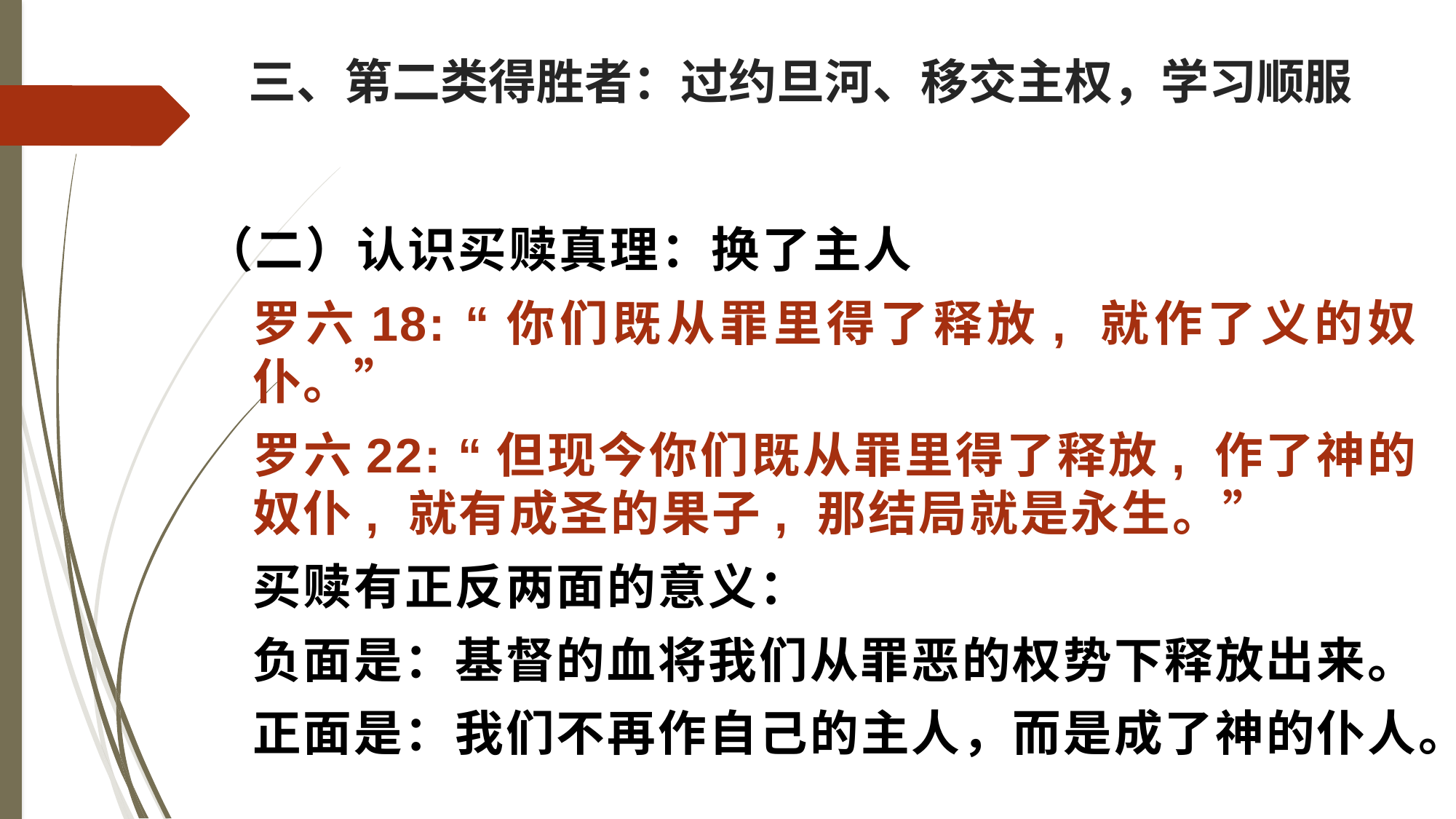

# 三、第二类得胜者：过约旦河、移交主权，学习顺服
（二）认识买赎真理：换了主人
罗六18: “你们既从罪里得了释放, 就作了义的奴仆。”
罗六22: “但现今你们既从罪里得了释放, 作了神的奴仆, 就有成圣的果子, 那结局就是永生。”
买赎有正反两面的意义：
负面是：基督的血将我们从罪恶的权势下释放出来。
正面是：我们不再作自己的主人，而是成了神的仆人。